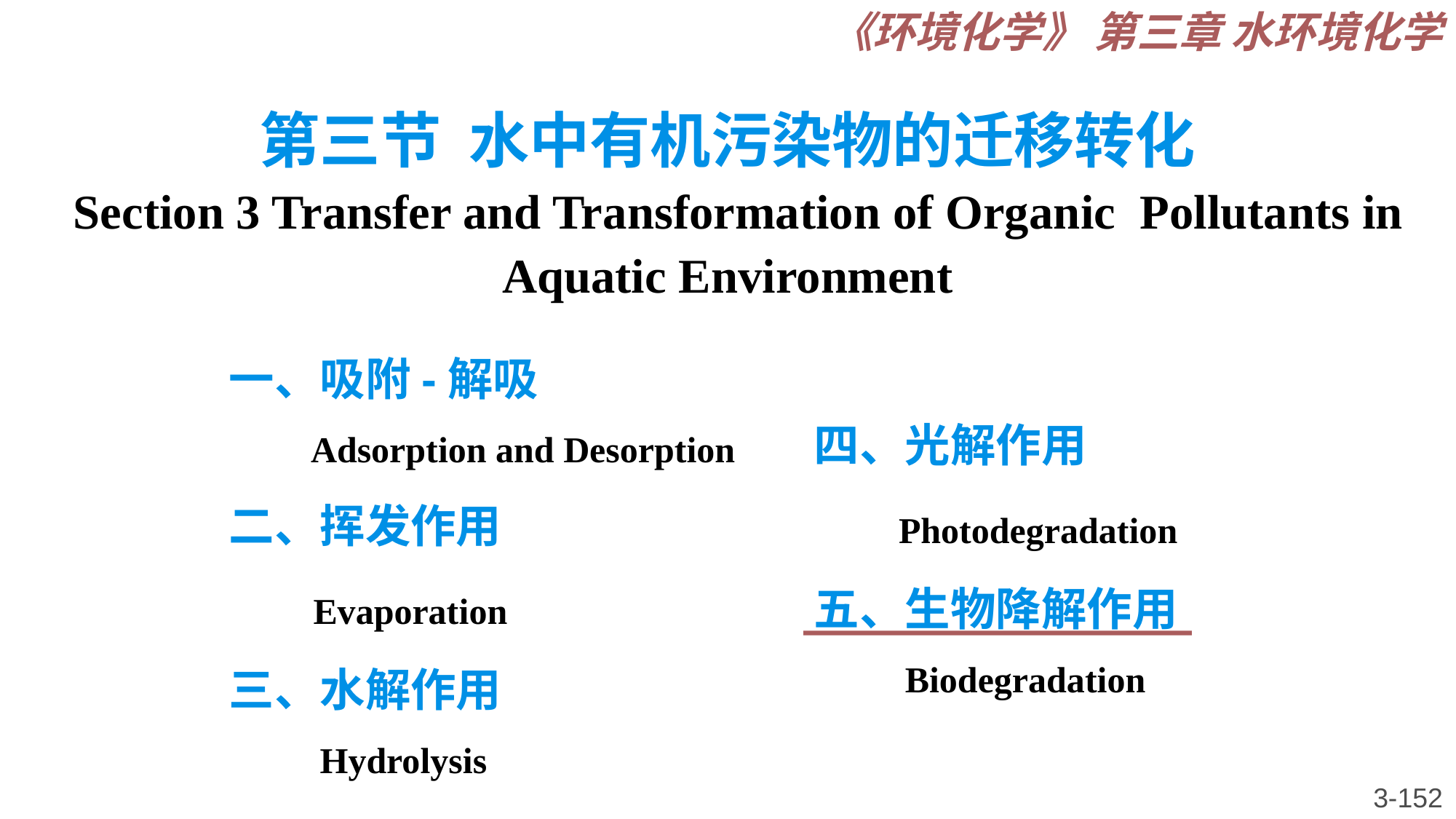

《环境化学》 第三章 水环境化学
# 第三节  水中有机污染物的迁移转化 Section 3 Transfer and Transformation of Organic  Pollutants in Aquatic Environment
一、吸附-解吸
         Adsorption and Desorption
二、挥发作用
       Evaporation
三、水解作用
          Hydrolysis
四、光解作用
       Photodegradation
五、生物降解作用
          Biodegradation

3-152